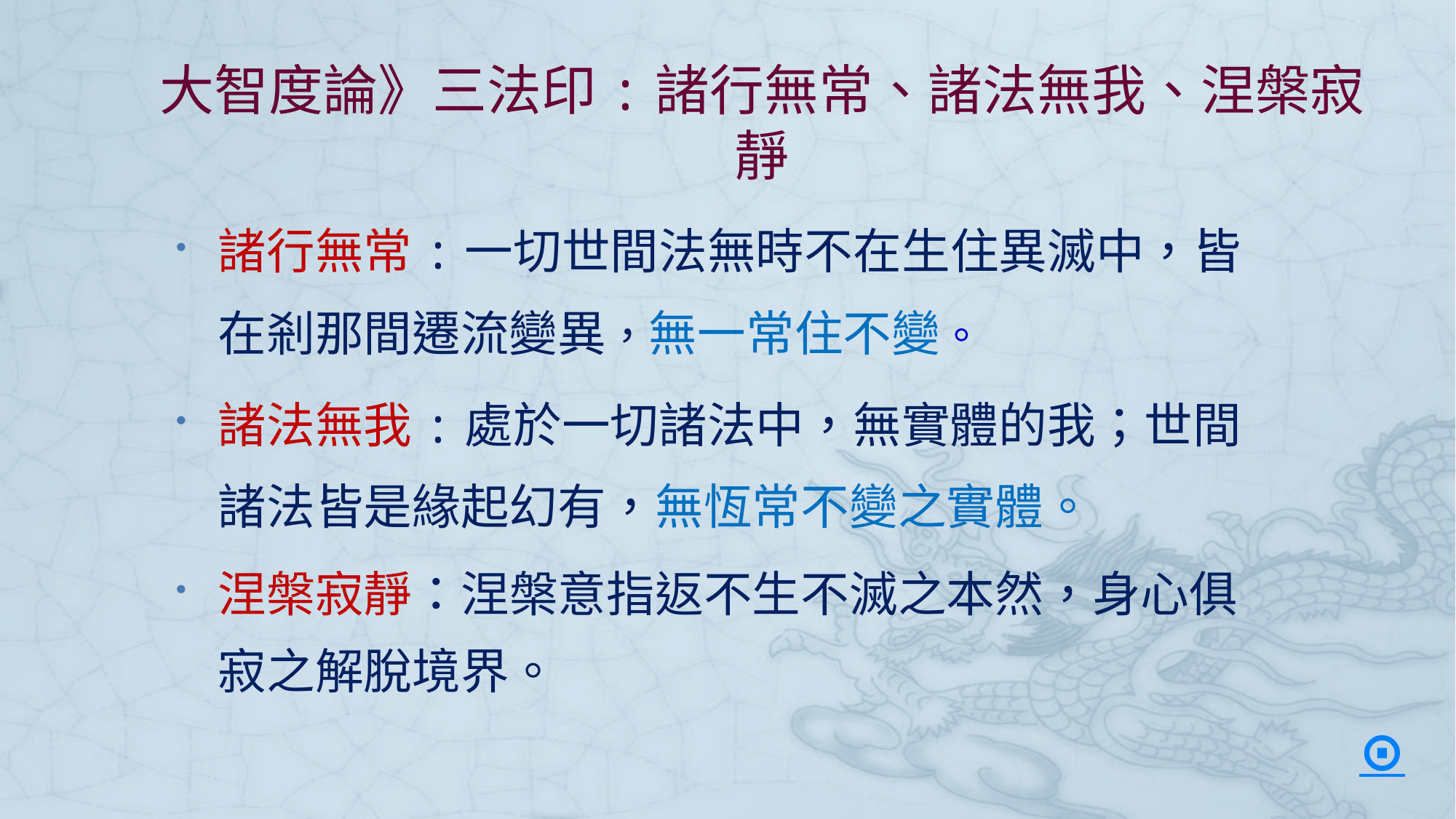

# 大智度論》三法印:諸行無常、諸法無我、涅槃寂靜
諸行無常:一切世間法無時不在生住異滅中，皆在剎那間遷流變異，無一常住不變。
諸法無我:處於一切諸法中，無實體的我；世間諸法皆是緣起幻有，無恆常不變之實體。
涅槃寂靜：涅槃意指返不生不滅之本然，身心俱寂之解脫境界。

⊙